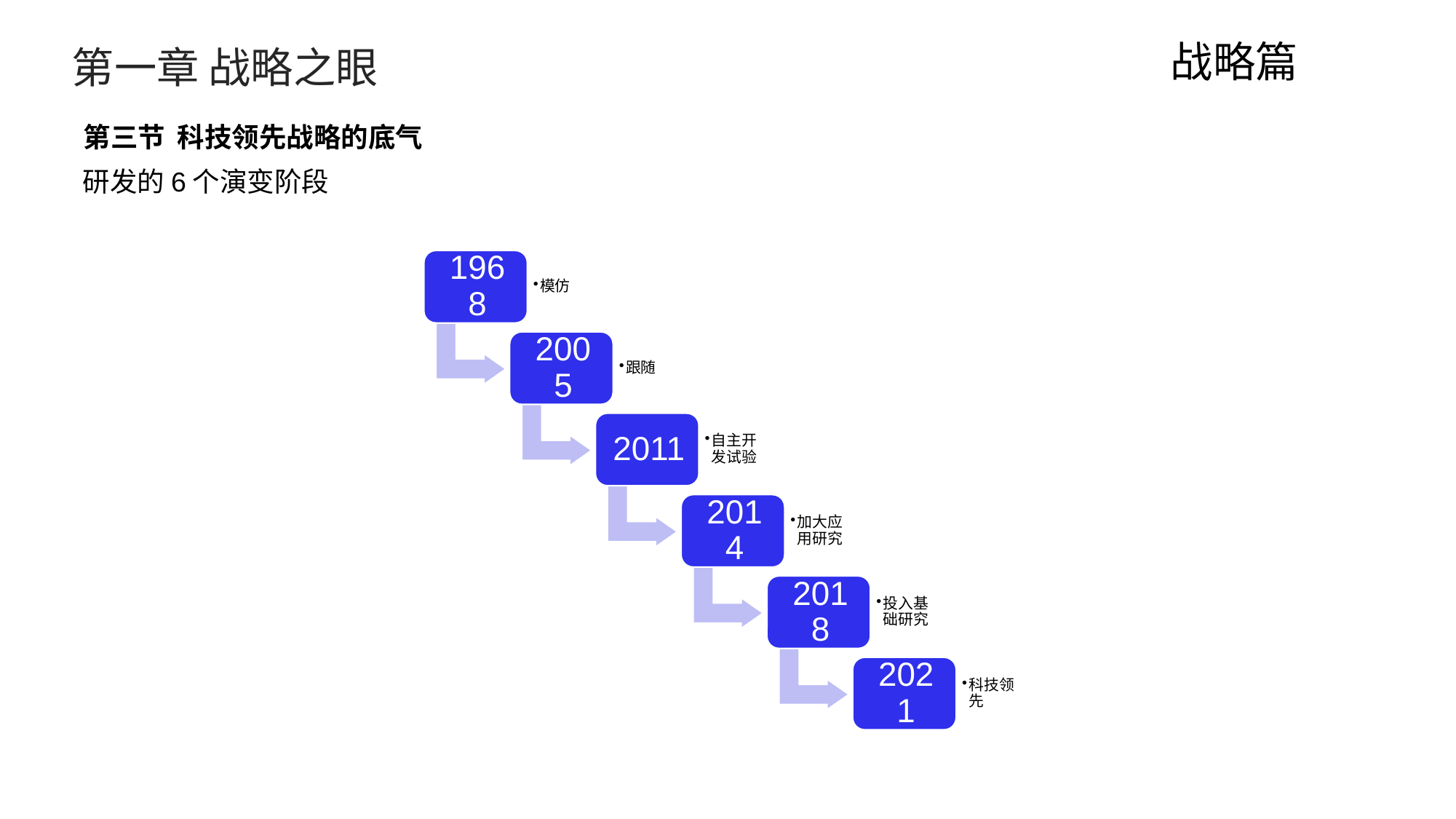

战略篇
第一章 战略之眼
第三节  科技领先战略的底气
研发的6个演变阶段
1968
模仿
2005
跟随
2011
自主开发试验
2014
加大应用研究
2018
投入基础研究
2021
科技领先